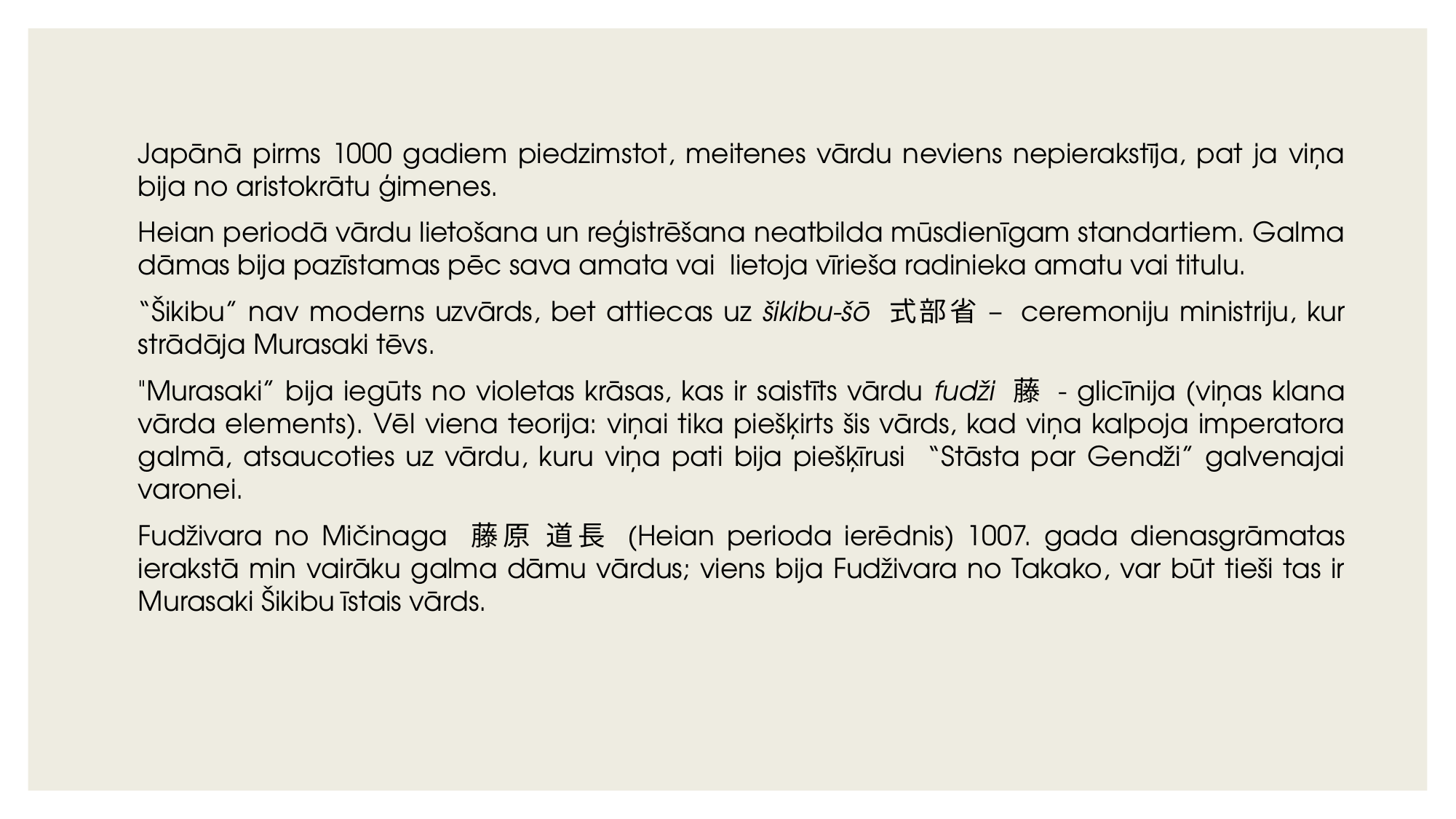

Japānā pirms 1000 gadiem piedzimstot, meitenes vārdu neviens nepierakstīja, pat ja viņa bija no aristokrātu ģimenes.
Heian periodā vārdu lietošana un reģistrēšana neatbilda mūsdienīgam standartiem. Galma dāmas bija pazīstamas pēc sava amata vai  lietoja vīrieša radinieka amatu vai titulu.
“Šikibu” nav moderns uzvārds, bet attiecas uz šikibu-šō 式部省 – ceremoniju ministriju, kur strādāja Murasaki tēvs.
"Murasaki” bija iegūts no violetas krāsas, kas ir saistīts vārdu fudži 藤 - glicīnija (viņas klana vārda elements). Vēl viena teorija: viņai tika piešķirts šis vārds, kad viņa kalpoja imperatora galmā, atsaucoties uz vārdu, kuru viņa pati bija piešķīrusi  “Stāsta par Gendži” galvenajai varonei.
Fudživara no Mičinaga 藤原 道長 (Heian perioda ierēdnis) 1007. gada dienasgrāmatas ierakstā min vairāku galma dāmu vārdus; viens bija Fudživara no Takako, var būt tieši tas ir Murasaki Šikibu īstais vārds.